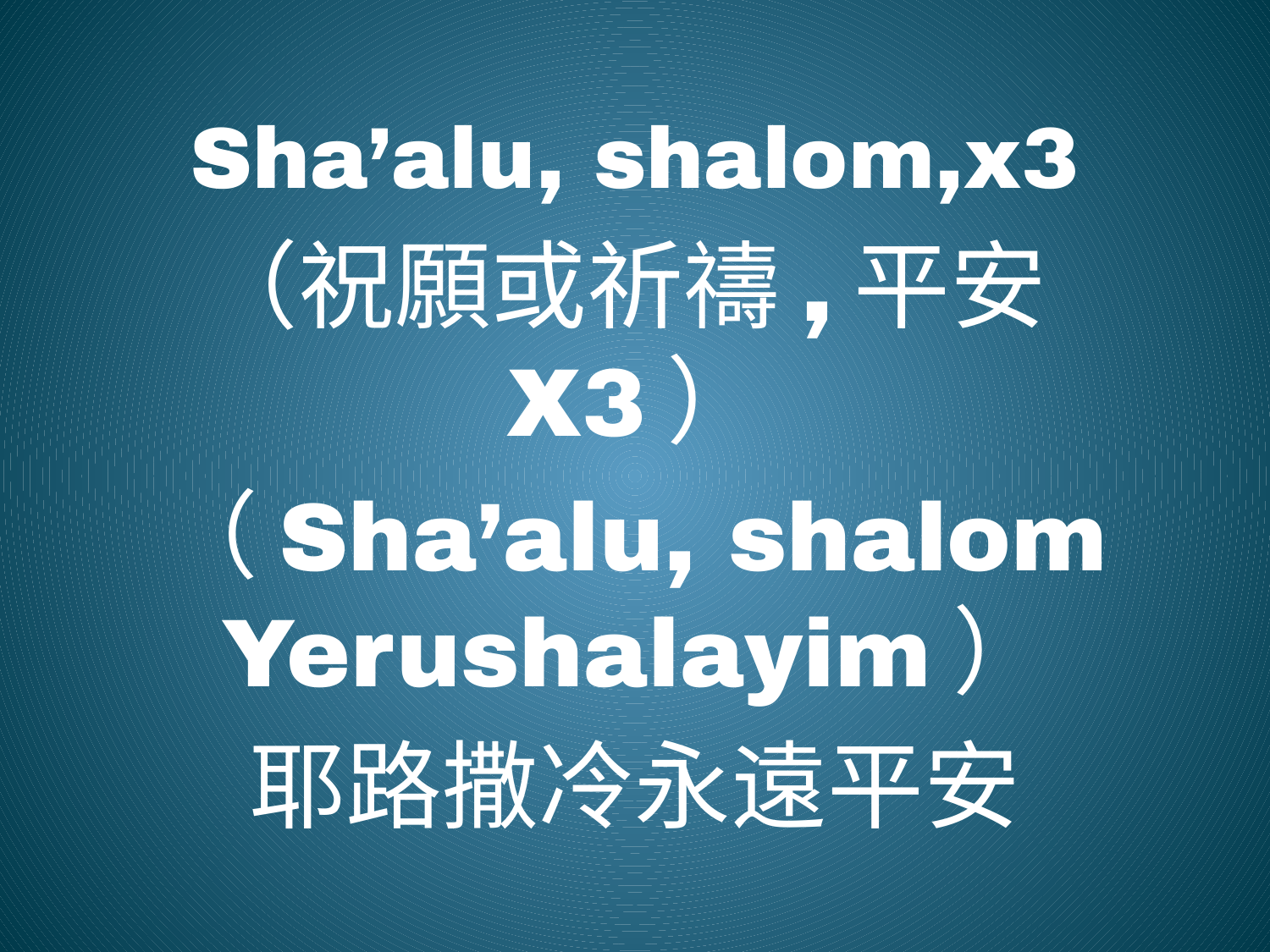

Sha’alu, shalom,x3
（祝願或祈禱,平安X3）
（Sha’alu, shalom Yerushalayim）
耶路撒冷永遠平安